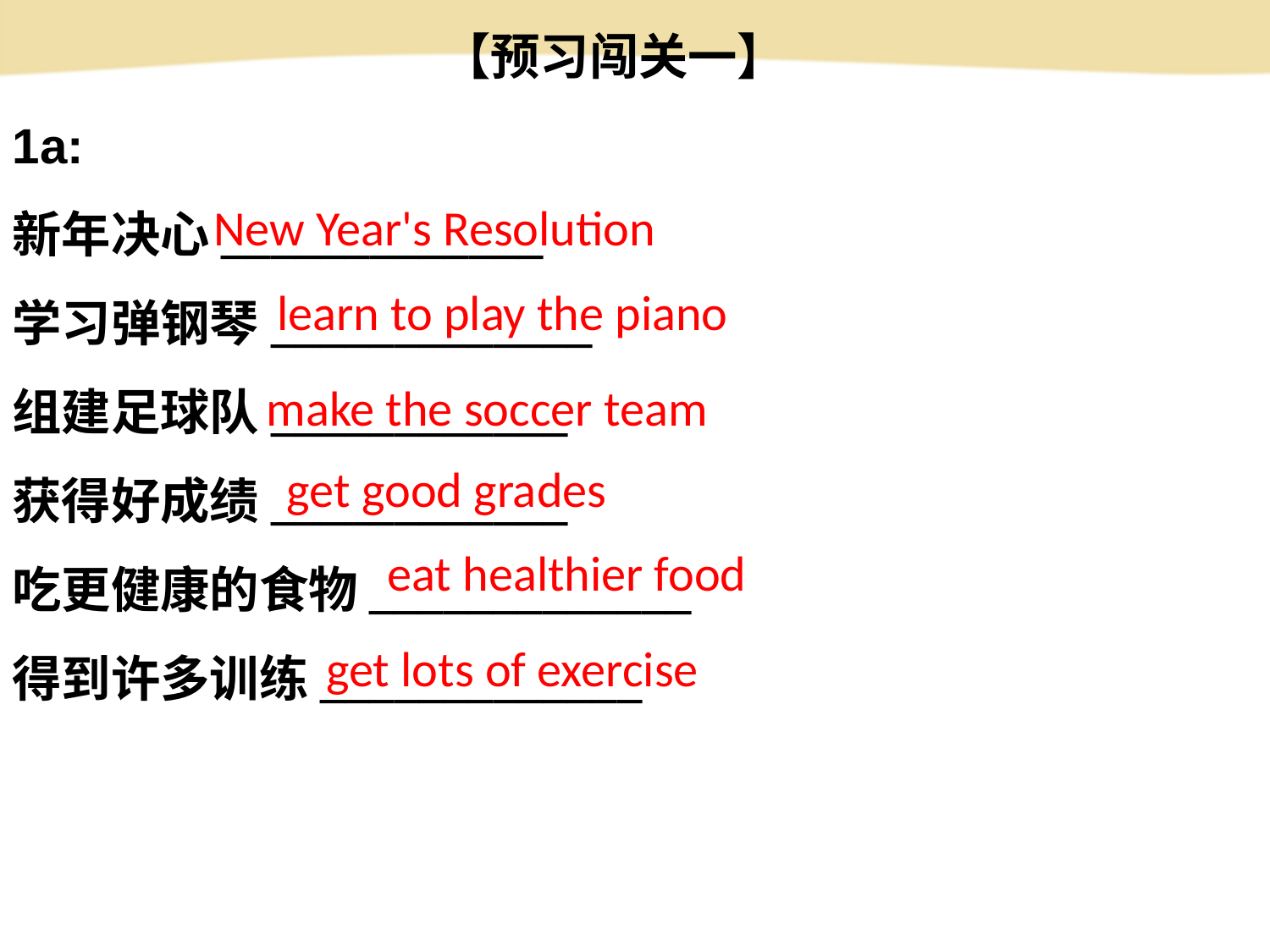

【预习闯关一】
1a:
新年决心_____________
学习弹钢琴_____________
组建足球队____________
获得好成绩____________
吃更健康的食物_____________
得到许多训练_____________
New Year's Resolution
learn to play the piano
make the soccer team
get good grades
eat healthier food
get lots of exercise